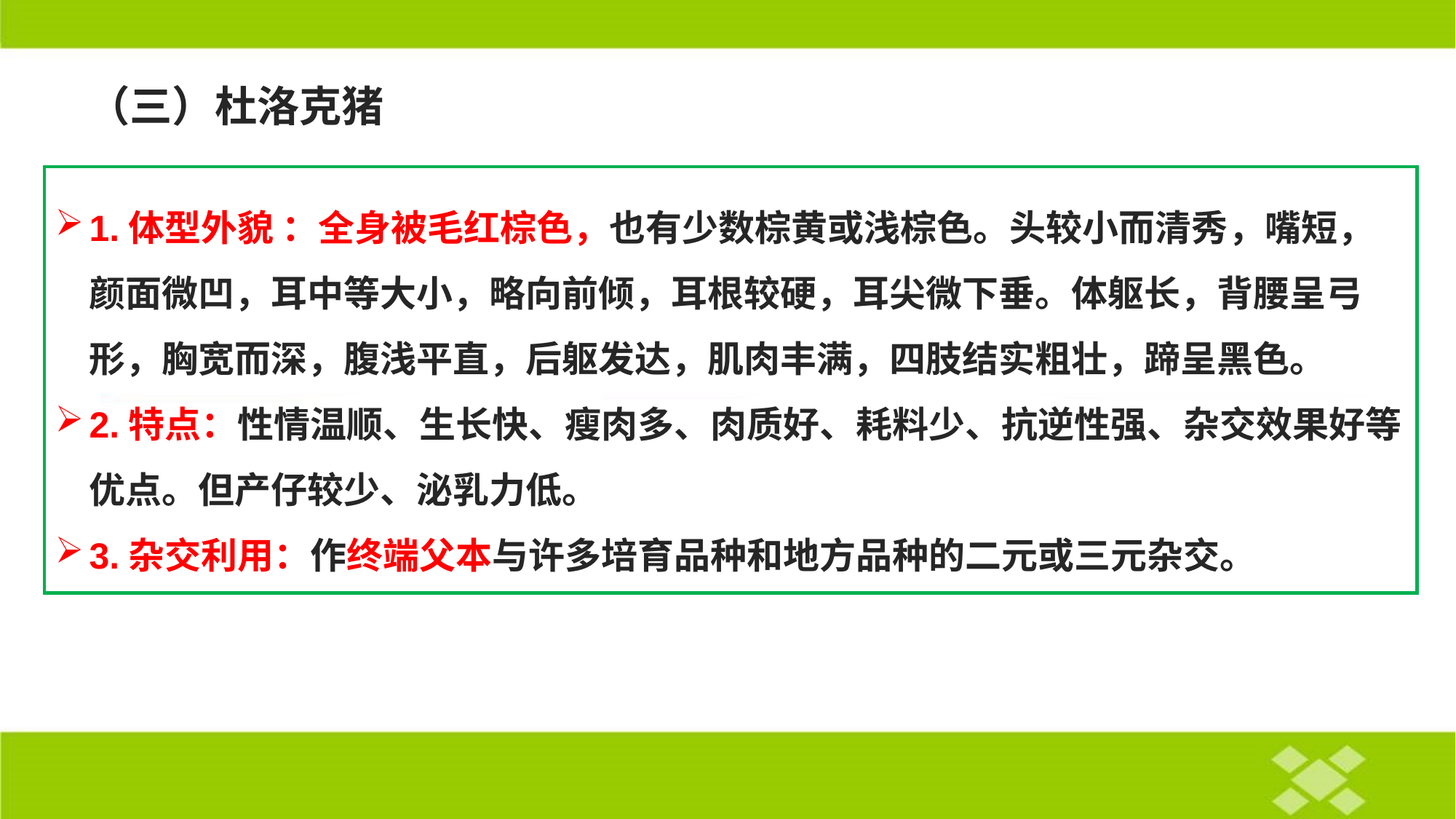

（三）杜洛克猪
1.体型外貌 ：全身被毛红棕色，也有少数棕黄或浅棕色。头较小而清秀，嘴短，颜面微凹，耳中等大小，略向前倾，耳根较硬，耳尖微下垂。体躯长，背腰呈弓形，胸宽而深，腹浅平直，后躯发达，肌肉丰满，四肢结实粗壮，蹄呈黑色。
2.特点：性情温顺、生长快、瘦肉多、肉质好、耗料少、抗逆性强、杂交效果好等优点。但产仔较少、泌乳力低。
3.杂交利用：作终端父本与许多培育品种和地方品种的二元或三元杂交。